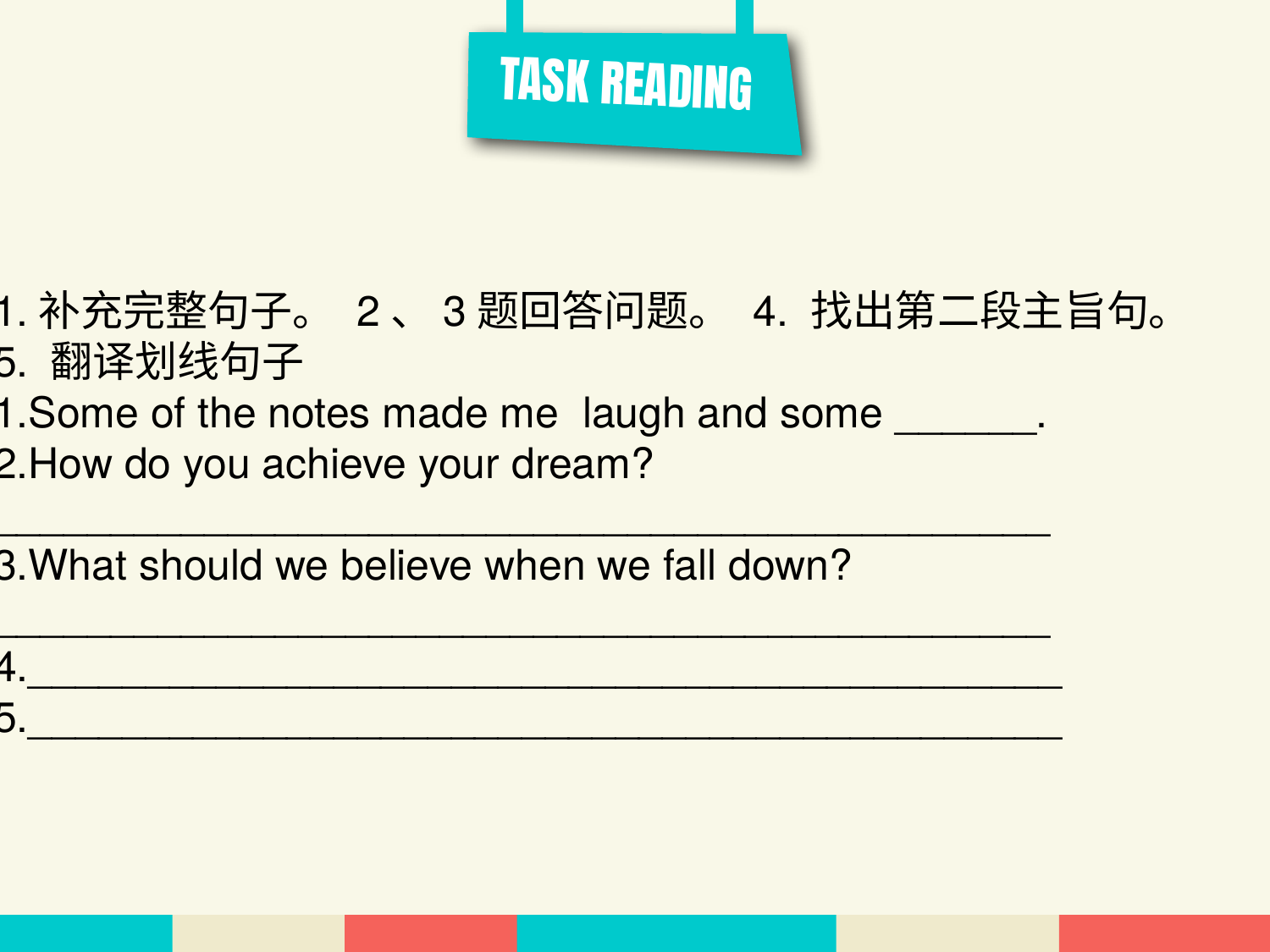

TASK READING
1.补充完整句子。 2、3题回答问题。 4. 找出第二段主旨句。
5. 翻译划线句子
1.Some of the notes made me  laugh and some ______.
2.How do you achieve your dream?
_____________________________________________
3.What should we believe when we fall down?
_____________________________________________
4.____________________________________________
5.____________________________________________